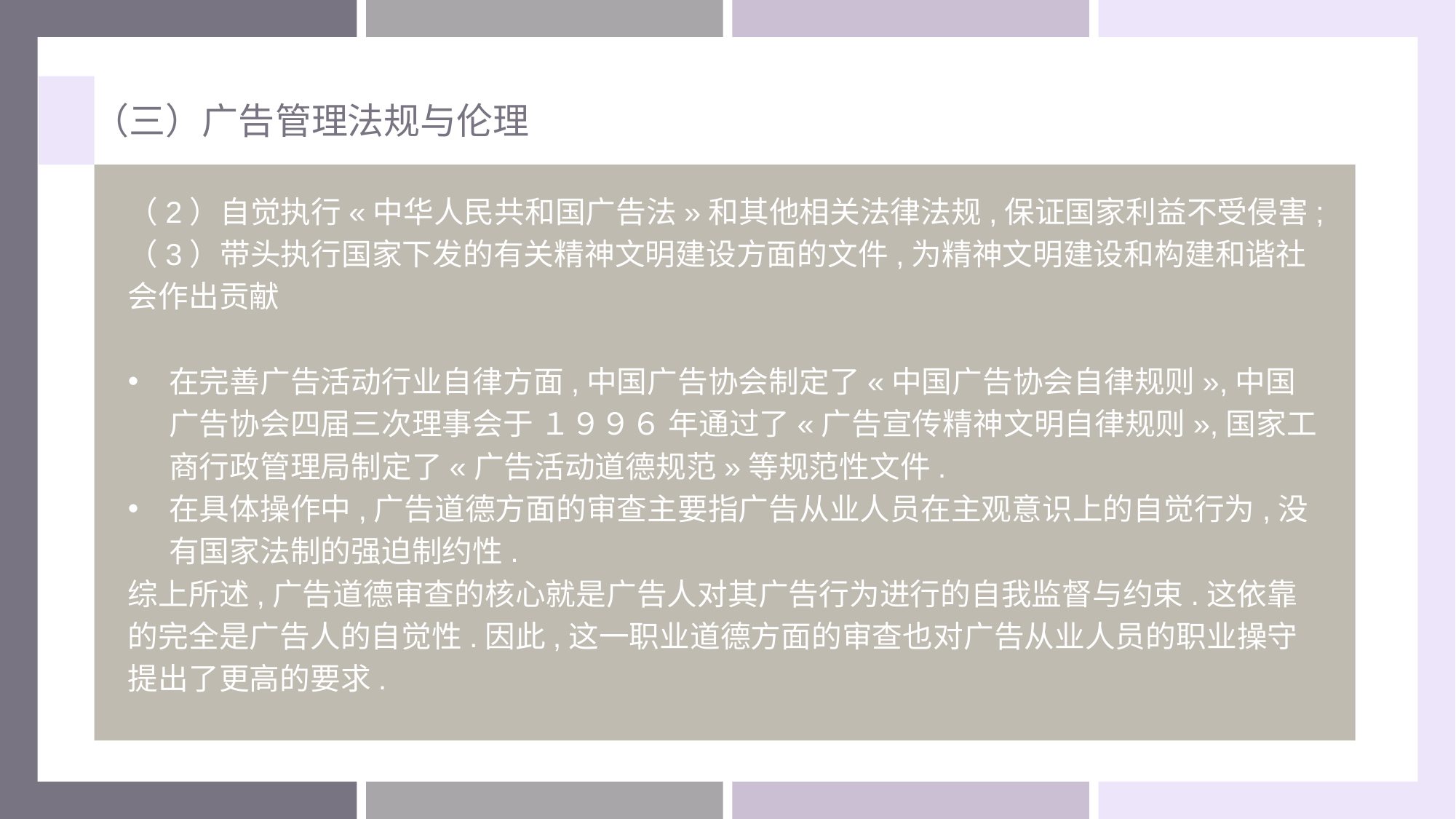

（三）广告管理法规与伦理

（2）自觉执行«中华人民共和国广告法»和其他相关法律法规,保证国家利益不受侵害;
（3）带头执行国家下发的有关精神文明建设方面的文件,为精神文明建设和构建和谐社会作出贡献

在完善广告活动行业自律方面,中国广告协会制定了«中国广告协会自律规则»,中国广告协会四届三次理事会于 １９９６ 年通过了«广告宣传精神文明自律规则»,国家工商行政管理局制定了«广告活动道德规范»等规范性文件.
在具体操作中,广告道德方面的审查主要指广告从业人员在主观意识上的自觉行为,没有国家法制的强迫制约性.
综上所述,广告道德审查的核心就是广告人对其广告行为进行的自我监督与约束.这依靠的完全是广告人的自觉性.因此,这一职业道德方面的审查也对广告从业人员的职业操守提出了更高的要求.